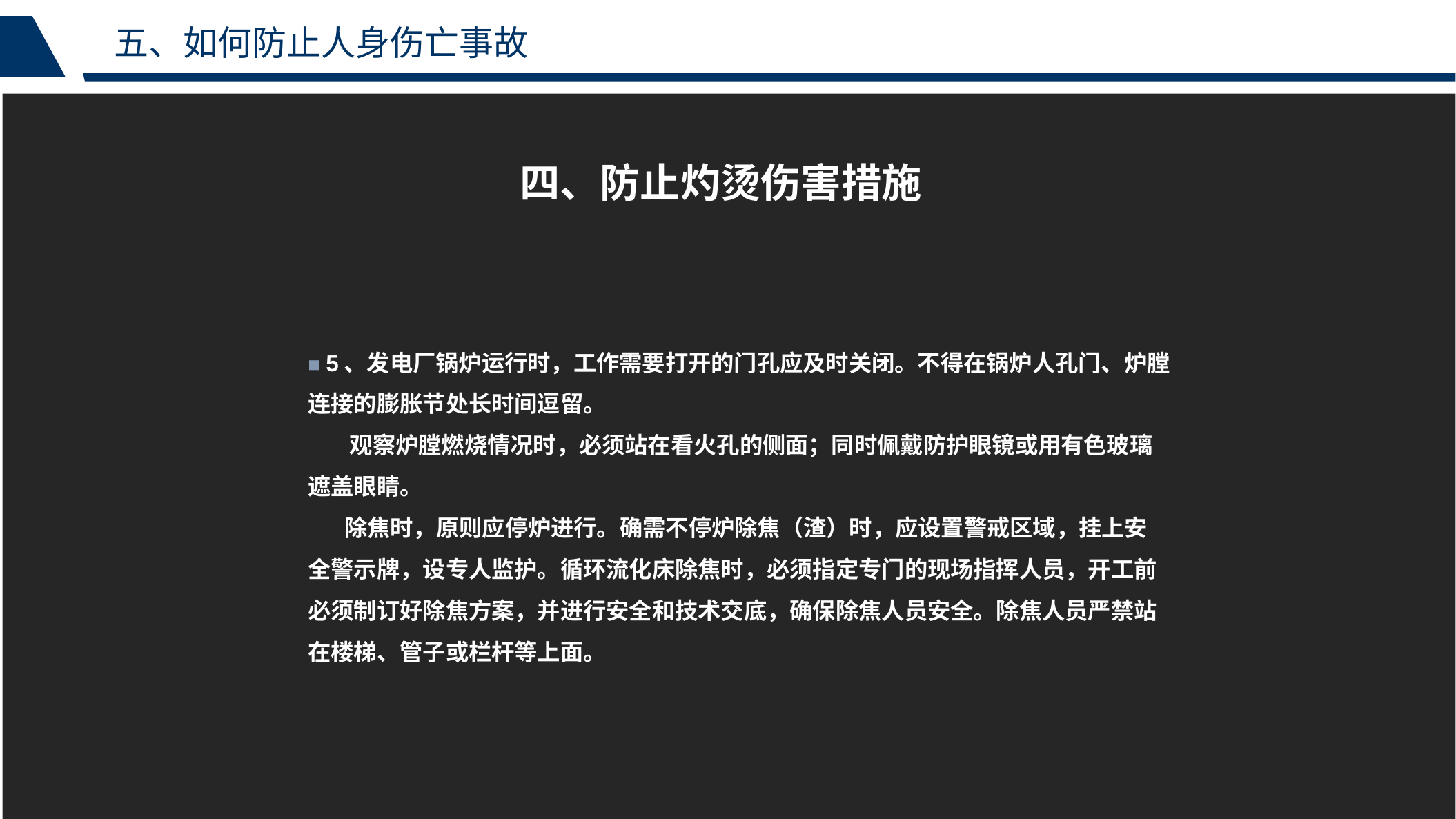

五、如何防止人身伤亡事故

四、防止灼烫伤害措施

■ 5、发电厂锅炉运行时，工作需要打开的门孔应及时关闭。不得在锅炉人孔门、炉膛连接的膨胀节处长时间逗留。
       观察炉膛燃烧情况时，必须站在看火孔的侧面；同时佩戴防护眼镜或用有色玻璃遮盖眼睛。
      除焦时，原则应停炉进行。确需不停炉除焦（渣）时，应设置警戒区域，挂上安全警示牌，设专人监护。循环流化床除焦时，必须指定专门的现场指挥人员，开工前必须制订好除焦方案，并进行安全和技术交底，确保除焦人员安全。除焦人员严禁站在楼梯、管子或栏杆等上面。